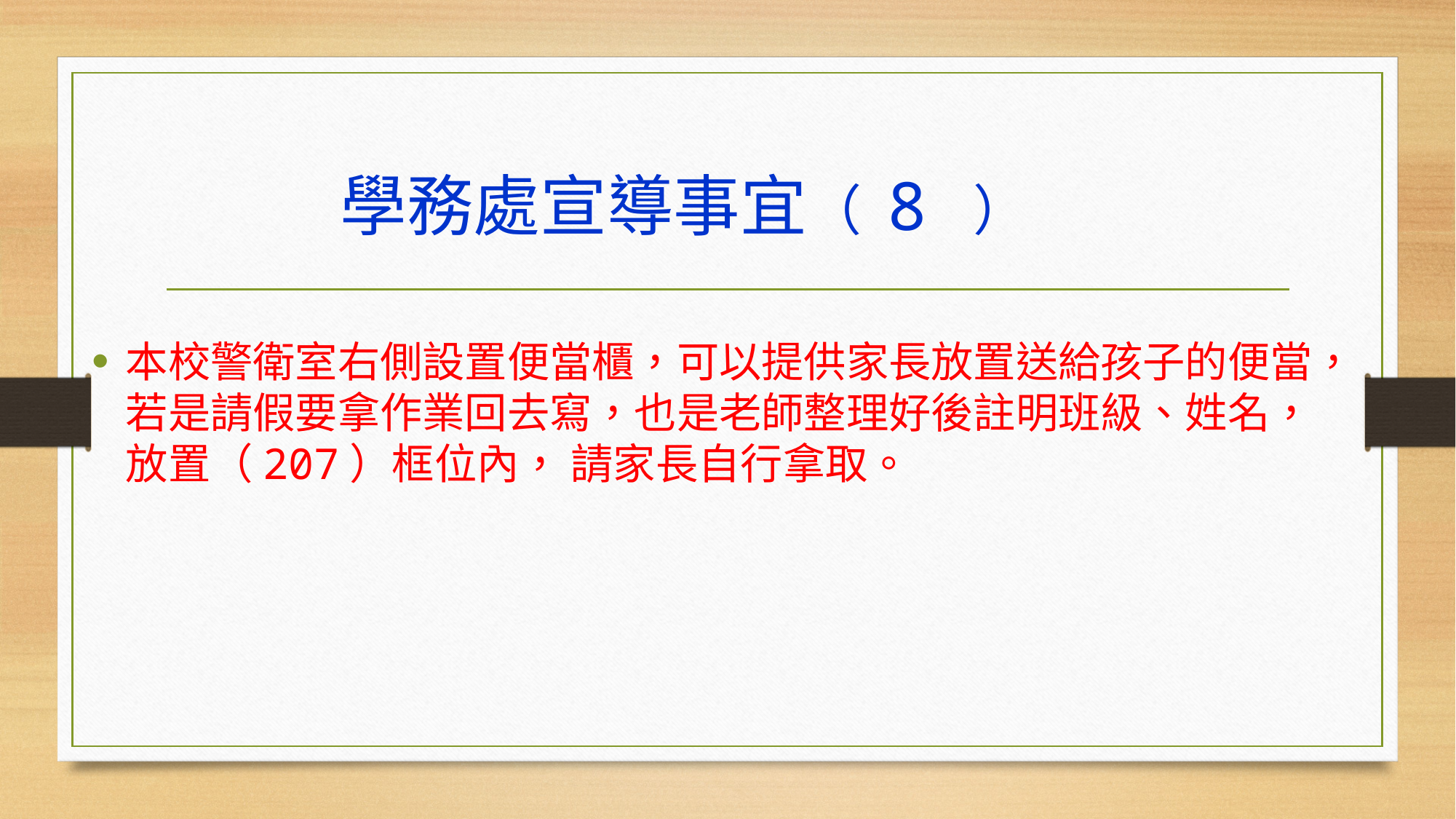

# 學務處宣導事宜（ 8 ）
本校警衛室右側設置便當櫃，可以提供家長放置送給孩子的便當，若是請假要拿作業回去寫，也是老師整理好後註明班級、姓名，放置（207）框位內， 請家長自行拿取。